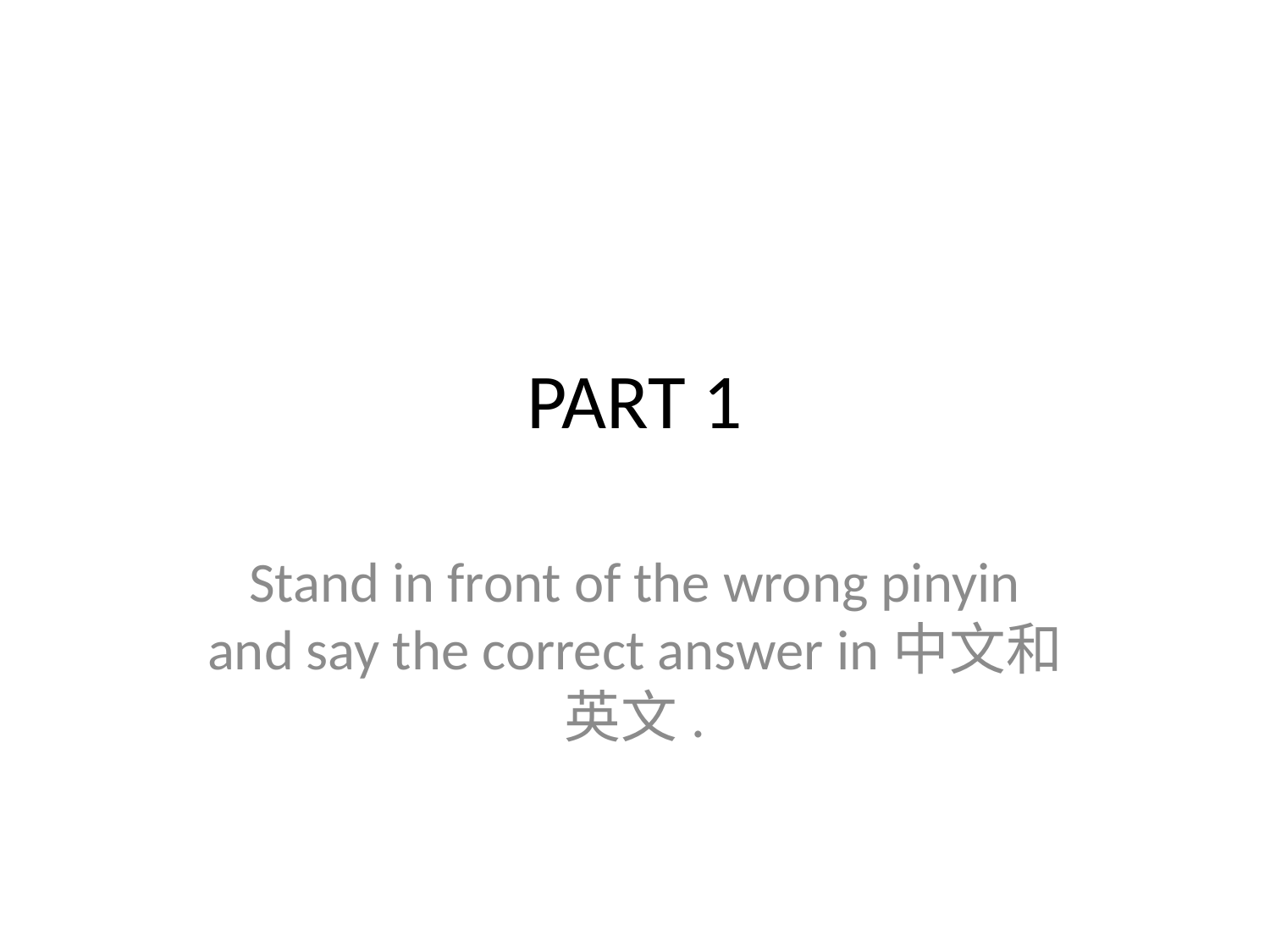

# PART 1
Stand in front of the wrong pinyin and say the correct answer in中文和英文.